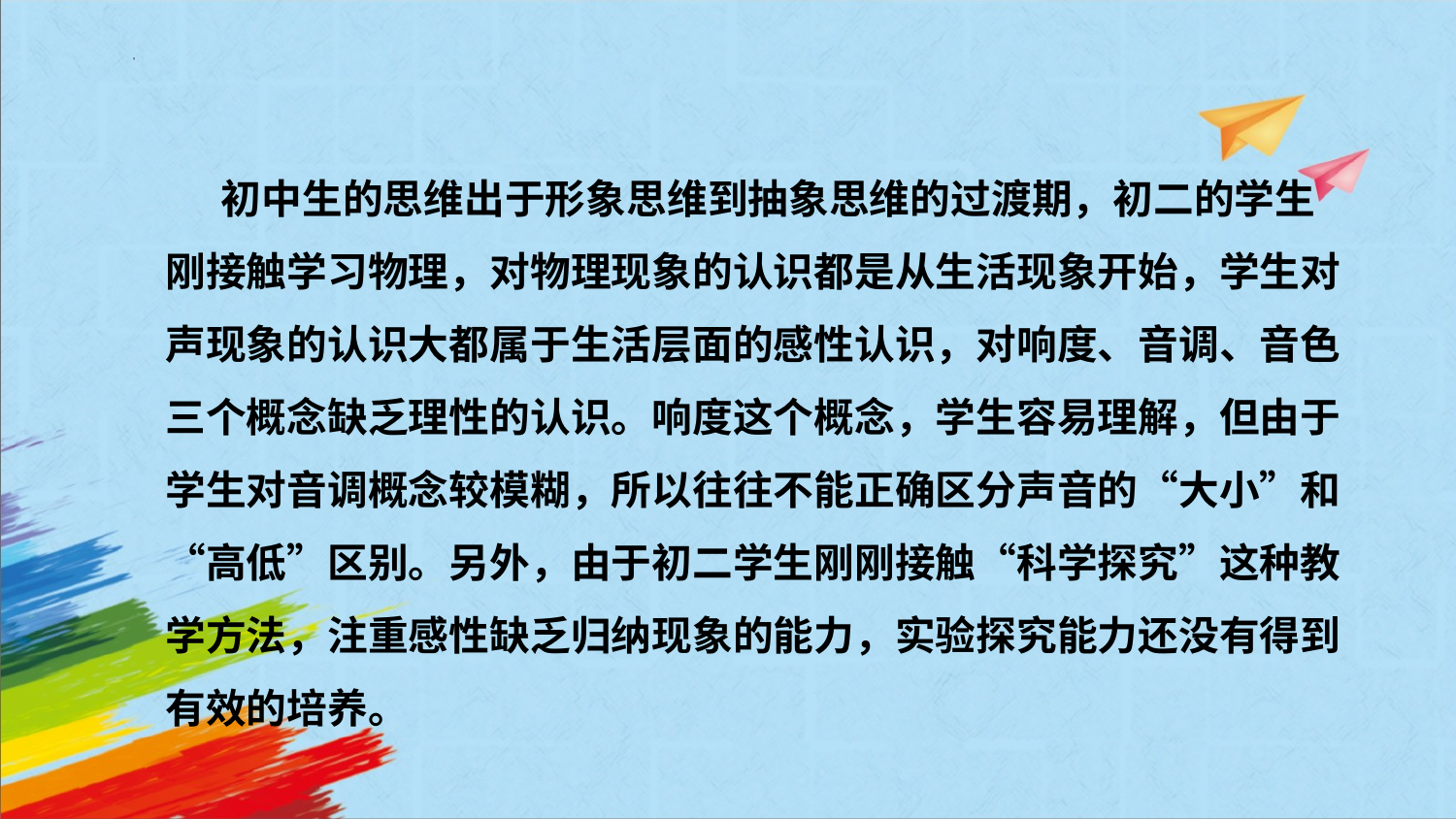

初中生的思维出于形象思维到抽象思维的过渡期，初二的学生刚接触学习物理，对物理现象的认识都是从生活现象开始，学生对声现象的认识大都属于生活层面的感性认识，对响度、音调、音色三个概念缺乏理性的认识。响度这个概念，学生容易理解，但由于学生对音调概念较模糊，所以往往不能正确区分声音的“大小”和“高低”区别。另外，由于初二学生刚刚接触“科学探究”这种教学方法，注重感性缺乏归纳现象的能力，实验探究能力还没有得到有效的培养。